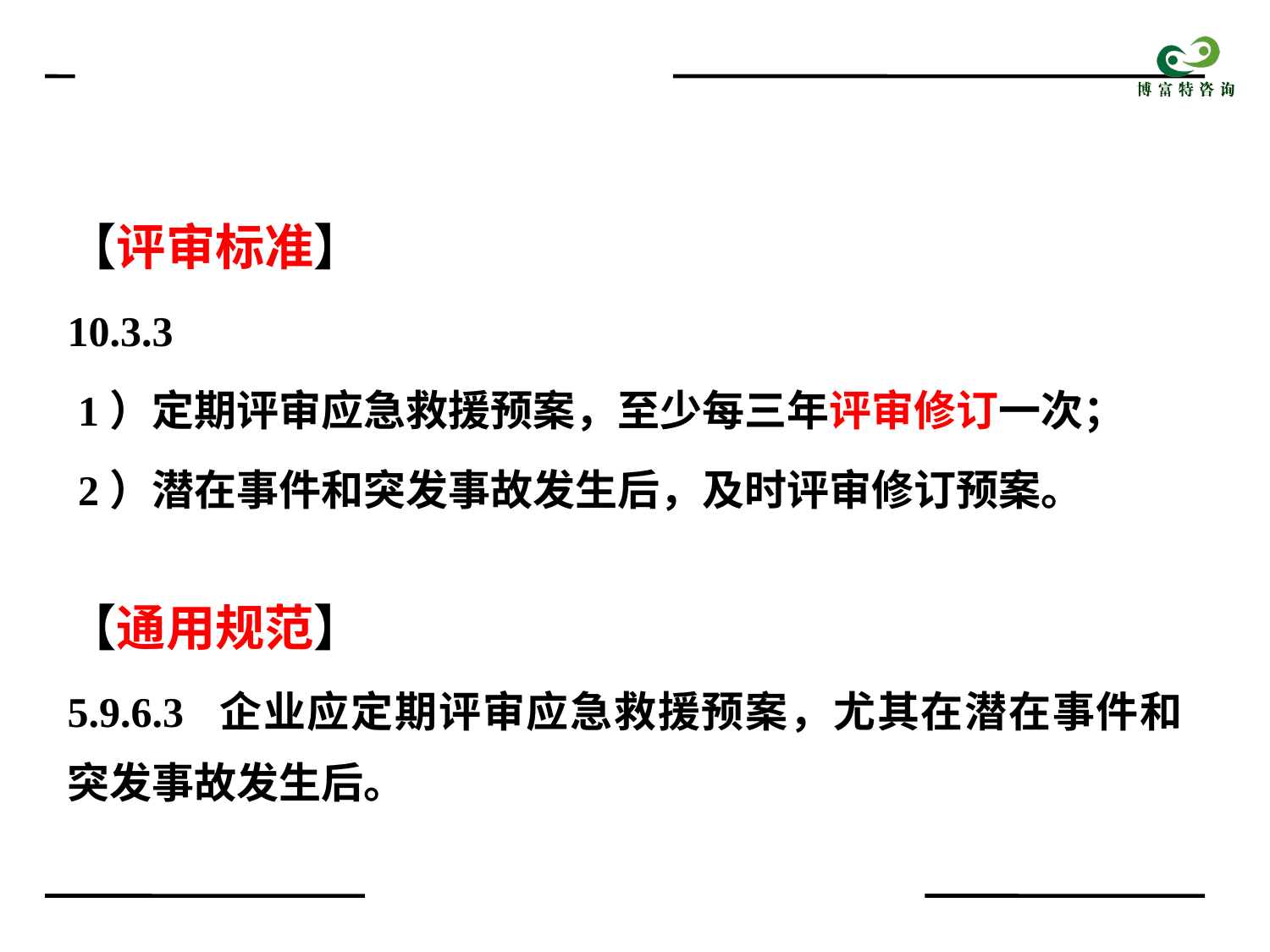

【评审标准】
10.3.3
 1）定期评审应急救援预案，至少每三年评审修订一次；
 2）潜在事件和突发事故发生后，及时评审修订预案。
【通用规范】
5.9.6.3  企业应定期评审应急救援预案，尤其在潜在事件和突发事故发生后。